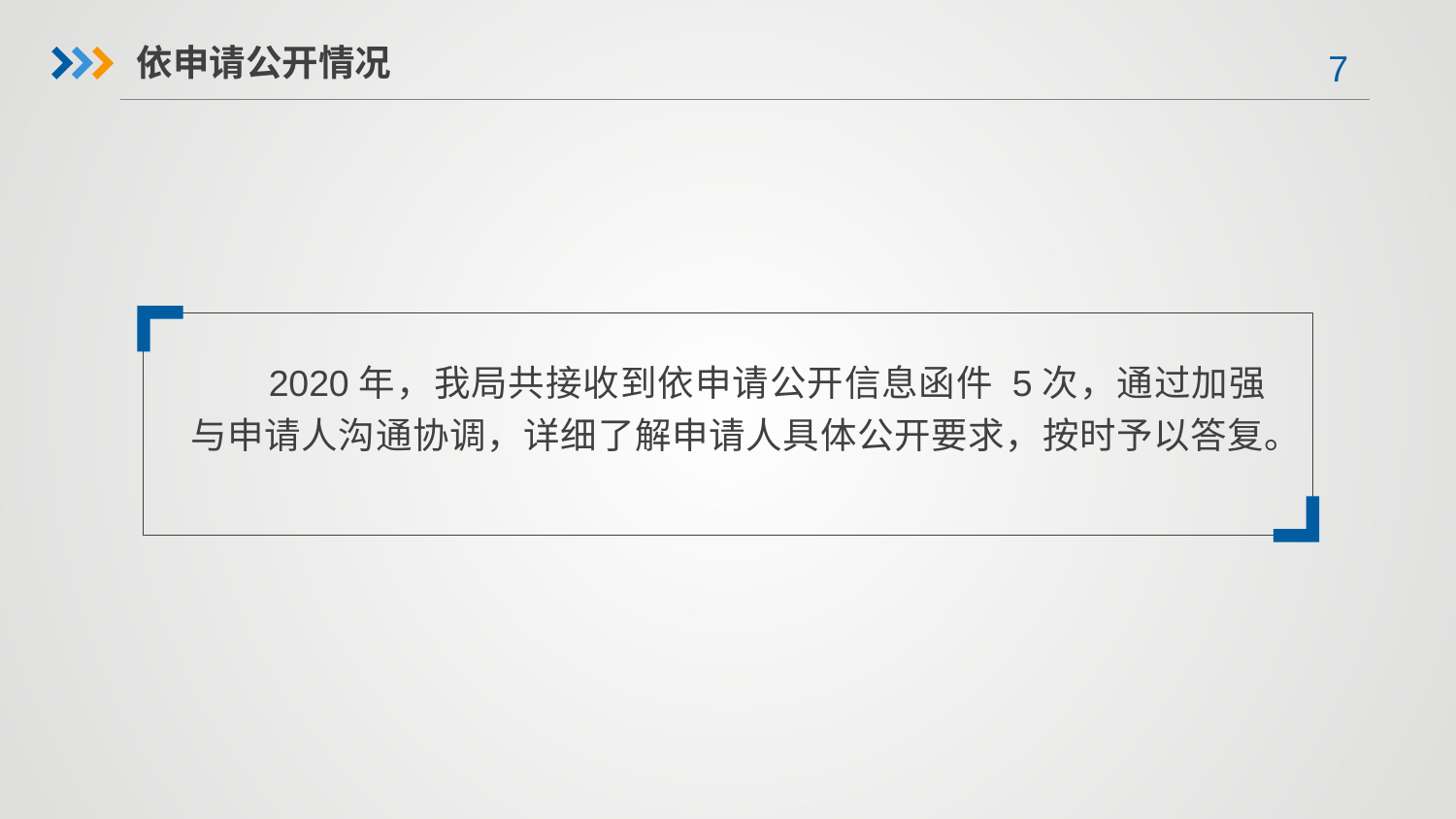

依申请公开情况

       2020年，我局共接收到依申请公开信息函件 5次，通过加强与申请人沟通协调，详细了解申请人具体公开要求，按时予以答复。